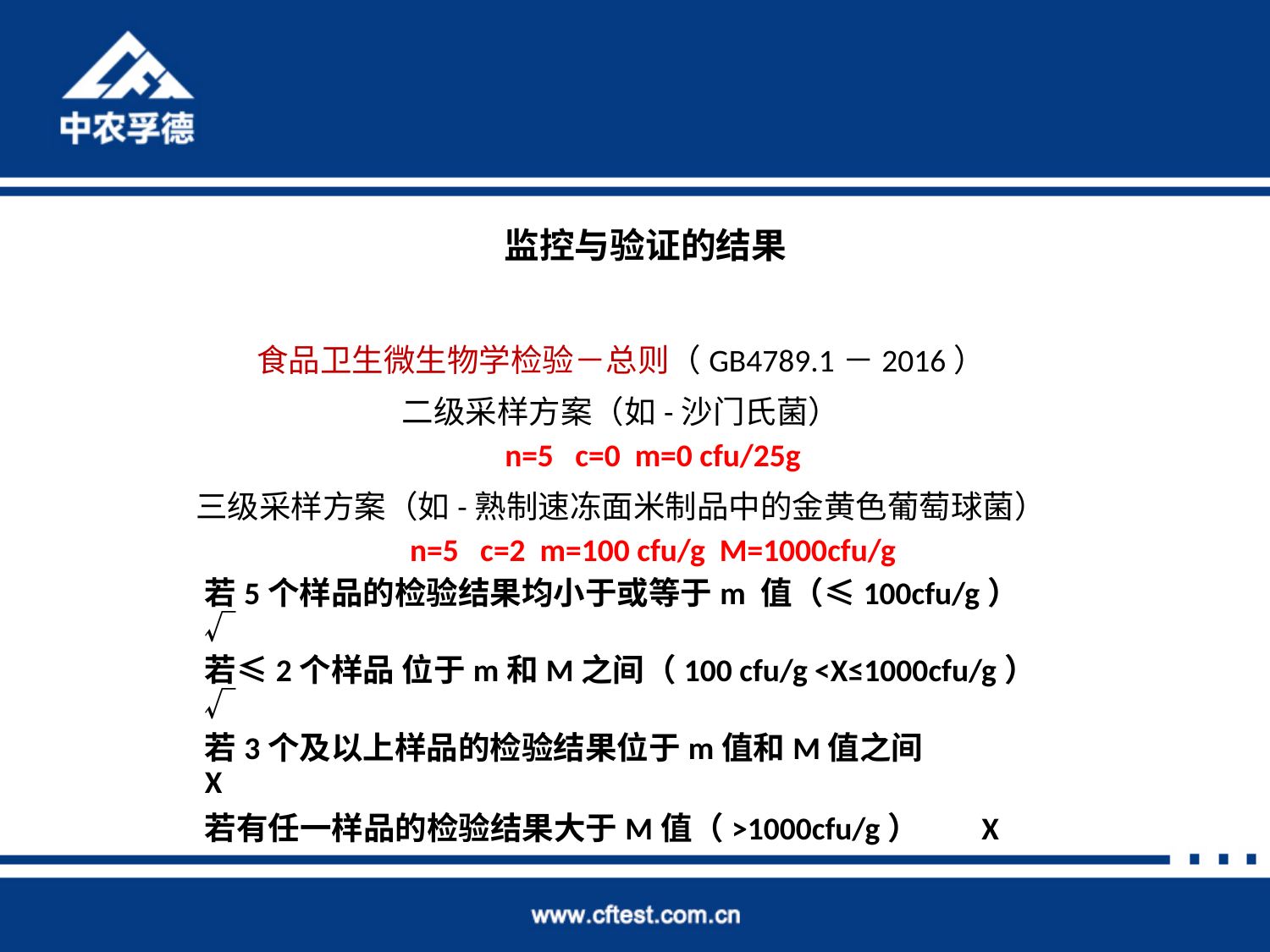

监控与验证的结果
食品卫生微生物学检验－总则（GB4789.1－2016）
二级采样方案（如-沙门氏菌）
n=5   c=0  m=0 cfu/25g
三级采样方案（如-熟制速冻面米制品中的金黄色葡萄球菌）
n=5   c=2  m=100 cfu/g  M=1000cfu/g
若5个样品的检验结果均小于或等于m 值（≤100cfu/g）  	√
若≤2个样品 位于m和M之间（100 cfu/g <X≤1000cfu/g）	√
若3个及以上样品的检验结果位于m值和M值之间		 X
若有任一样品的检验结果大于M值（>1000cfu/g） 	 X X